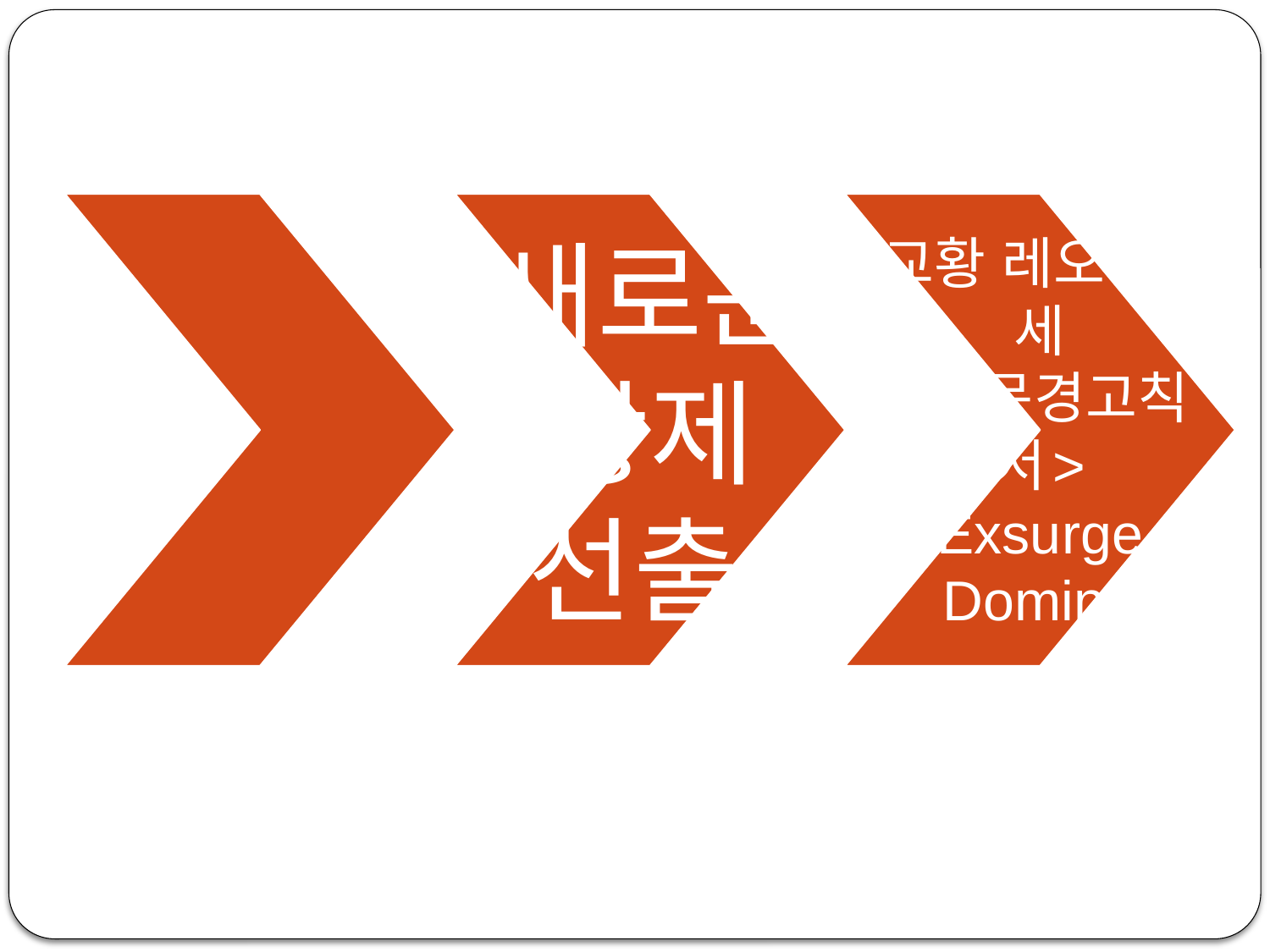

새로운 황제 선출
교황 레오 10세
<파문경고칙서>
Exsurge Domine